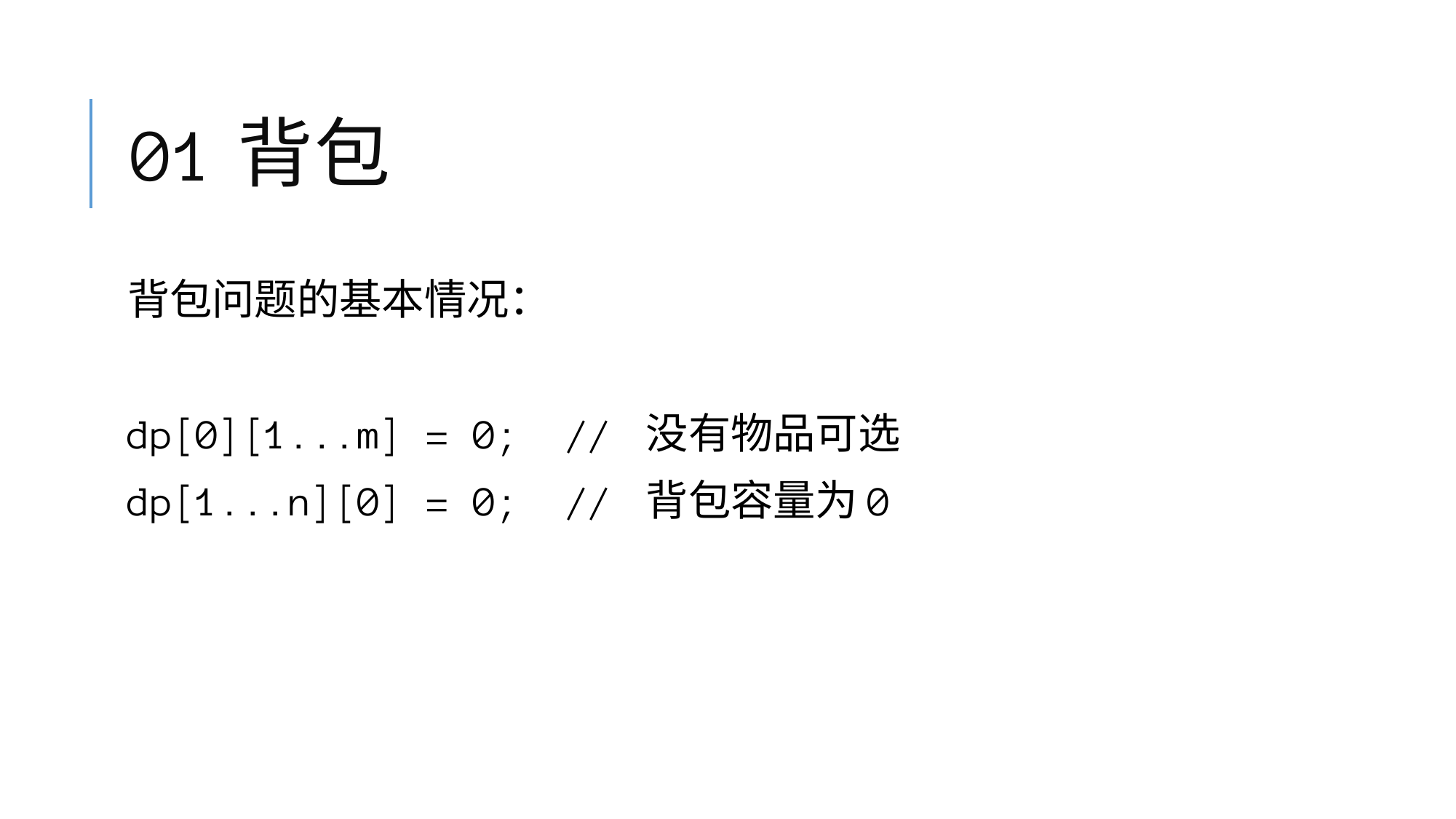

# 01背包
背包问题的基本情况：

dp[0][1...m] = 0;  // 没有物品可选
dp[1...n][0] = 0;  // 背包容量为0